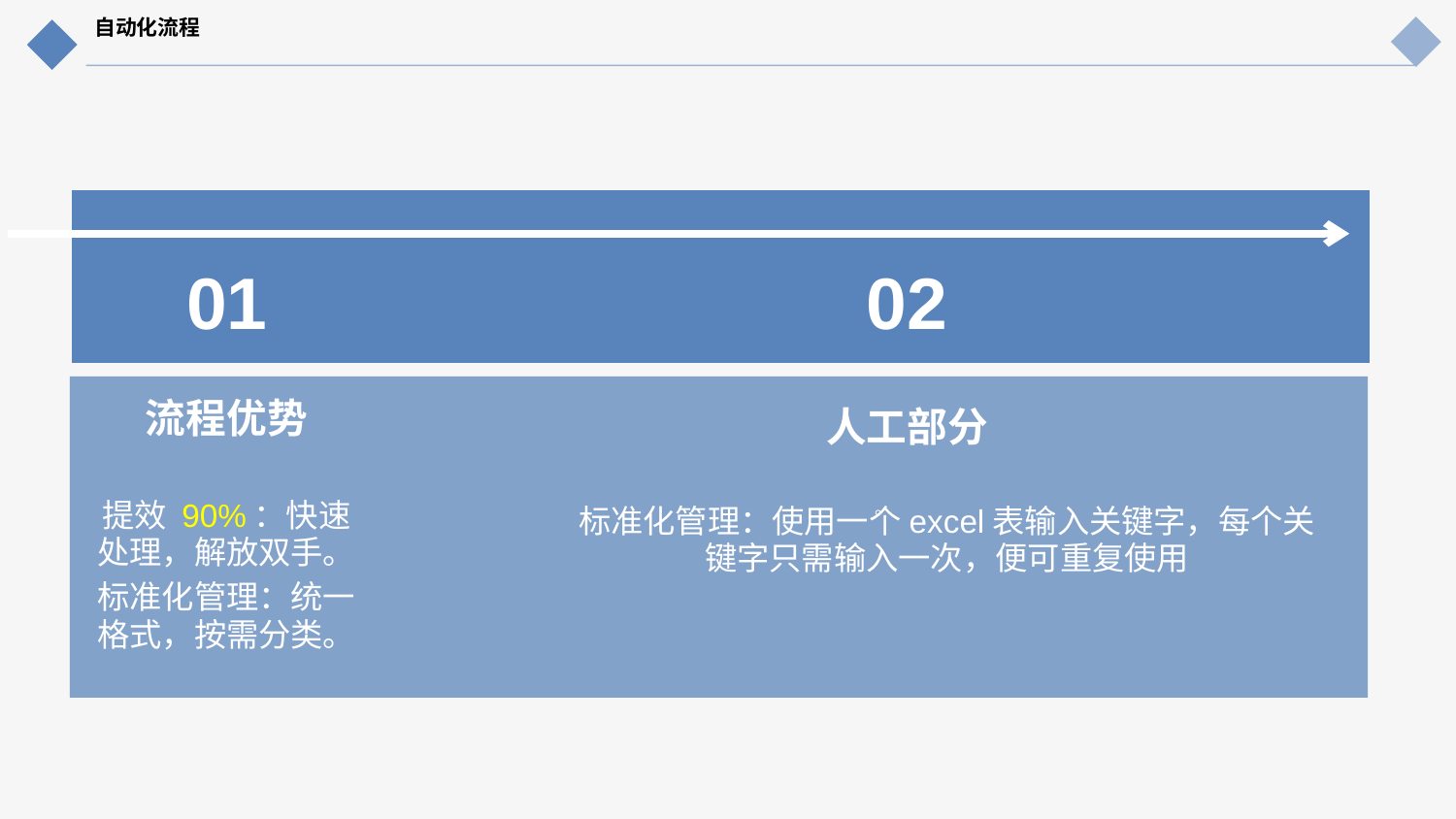

自动化流程

01

02

流程优势

人工部分
提效 90%：快速处理，解放双手。
标准化管理：统一格式，按需分类。

。

标准化管理：使用一个excel表输入关键字，每个关键字只需输入一次，便可重复使用